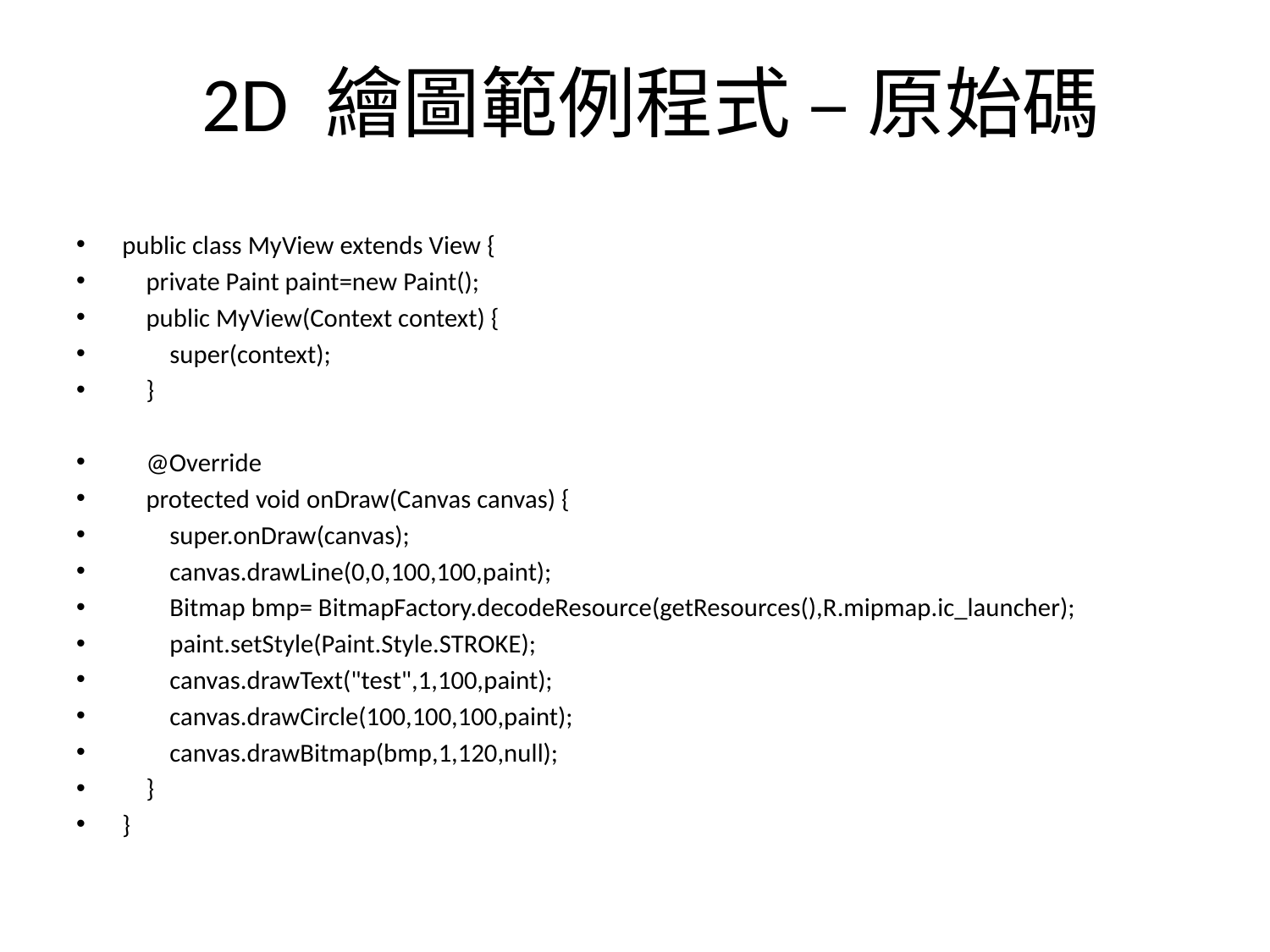

# 2D 繪圖範例程式 – 原始碼
public class MyView extends View {
    private Paint paint=new Paint();
    public MyView(Context context) {
        super(context);
    }

    @Override
    protected void onDraw(Canvas canvas) {
        super.onDraw(canvas);
        canvas.drawLine(0,0,100,100,paint);
        Bitmap bmp= BitmapFactory.decodeResource(getResources(),R.mipmap.ic_launcher);
        paint.setStyle(Paint.Style.STROKE);
        canvas.drawText("test",1,100,paint);
        canvas.drawCircle(100,100,100,paint);
        canvas.drawBitmap(bmp,1,120,null);
    }
}